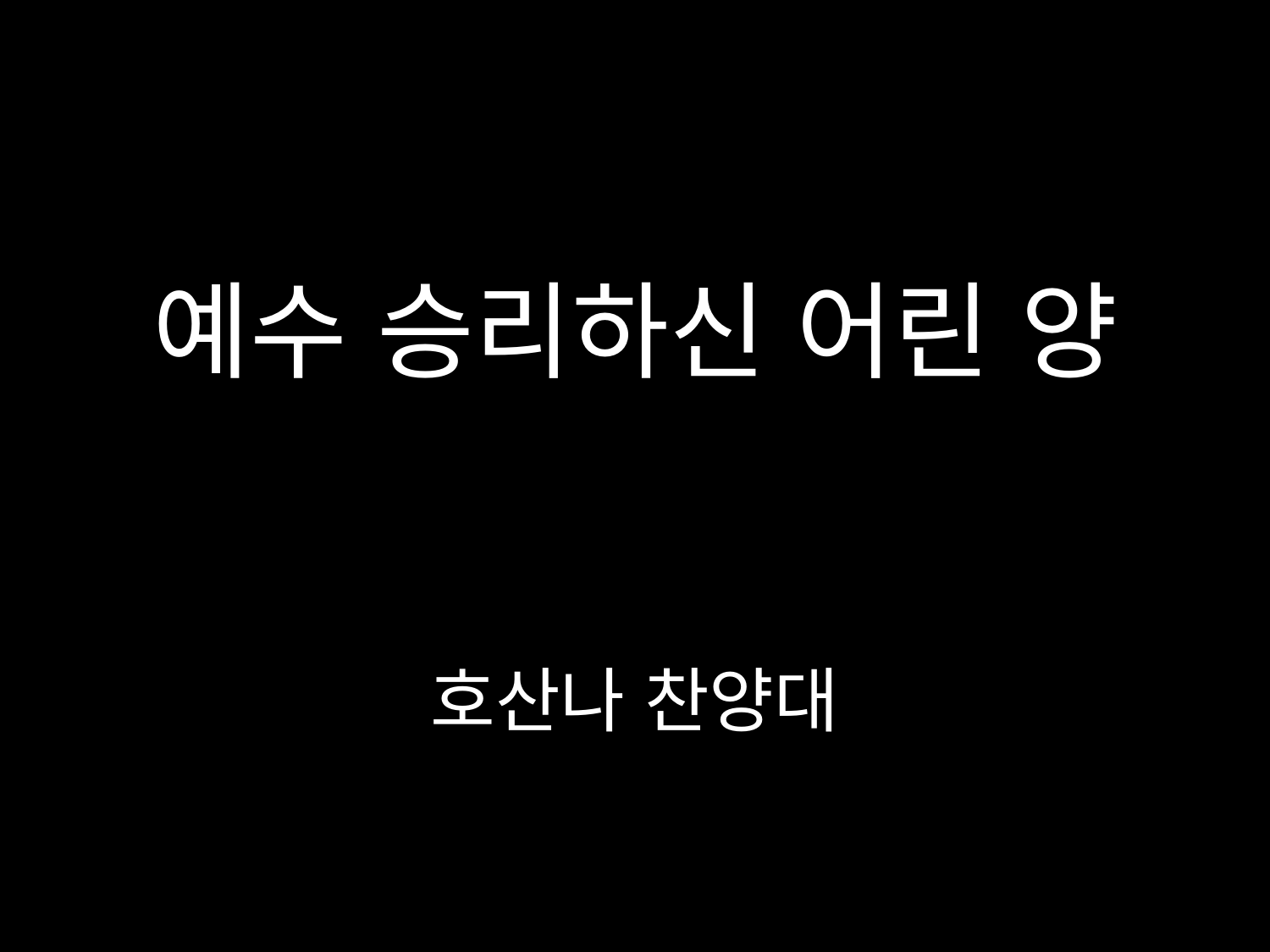

# 예수 승리하신 어린 양 호산나 찬양대